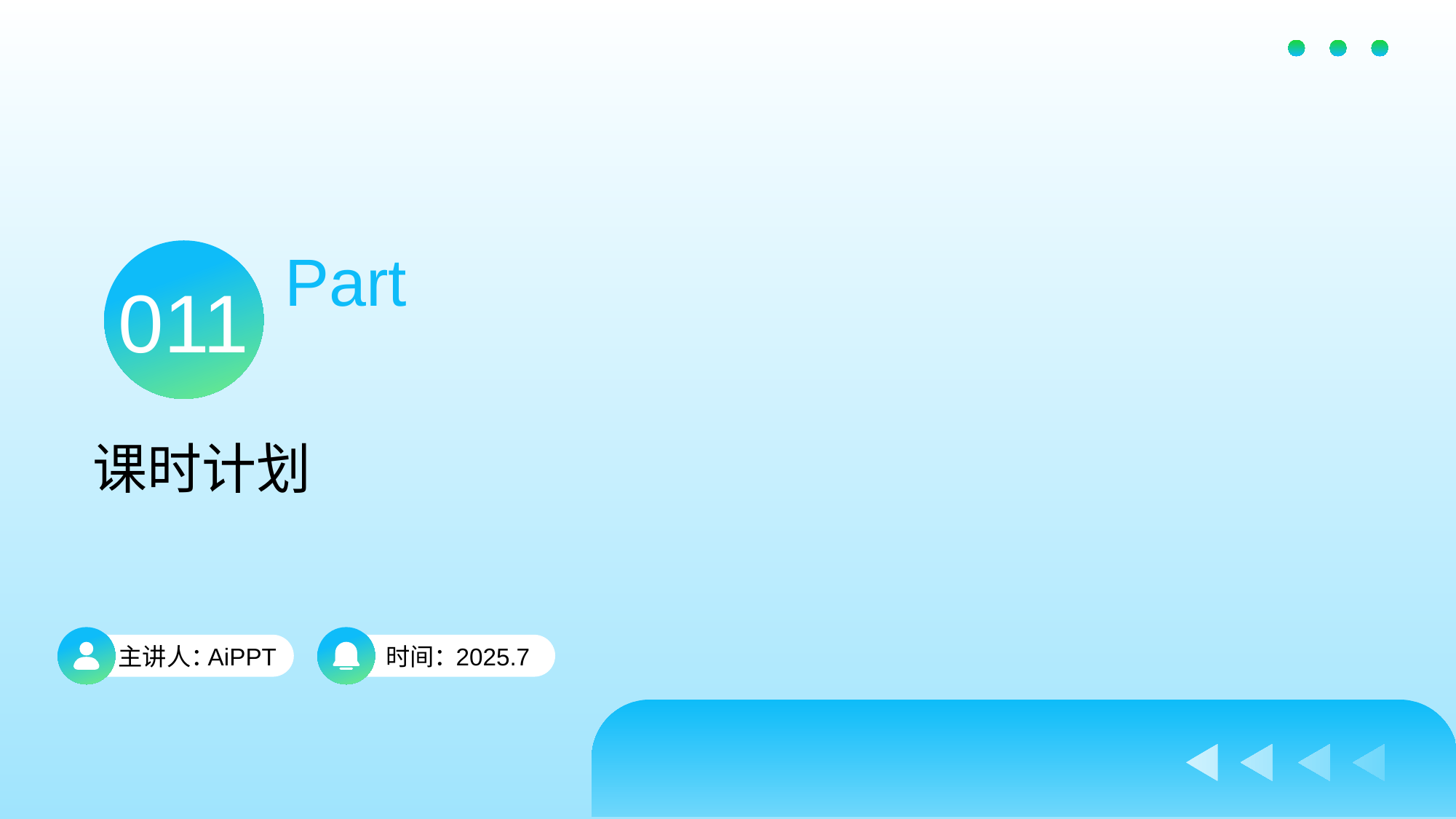

011
Part

课时计划

主讲人：
AiPPT
时间：
2025.7